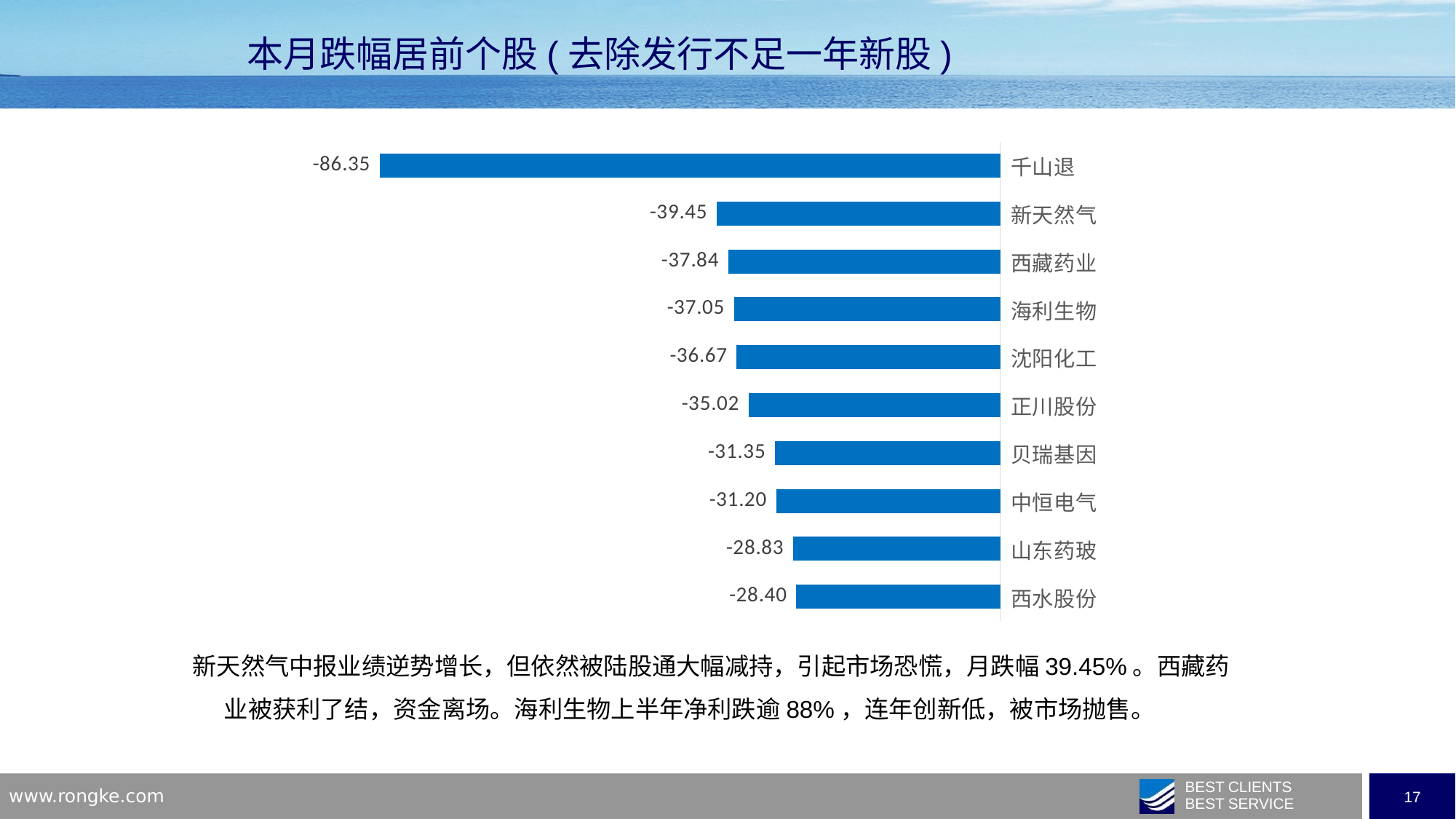

本月跌幅居前个股(去除发行不足一年新股)

### Chart

| Category |  |
|---|---|
| 西水股份 | -28.3962 |
| 山东药玻 | -28.8326 |
| 中恒电气 | -31.195 |
| 贝瑞基因 | -31.3474 |
| 正川股份 | -35.0237 |
| 沈阳化工 | -36.6733 |
| 海利生物 | -37.0521 |
| 西藏药业 | -37.8436 |
| 新天然气 | -39.4501 |
| 千山退 | -86.3517 |
新天然气中报业绩逆势增长，但依然被陆股通大幅减持，引起市场恐慌，月跌幅39.45%。西藏药业被获利了结，资金离场。海利生物上半年净利跌逾88%，连年创新低，被市场抛售。